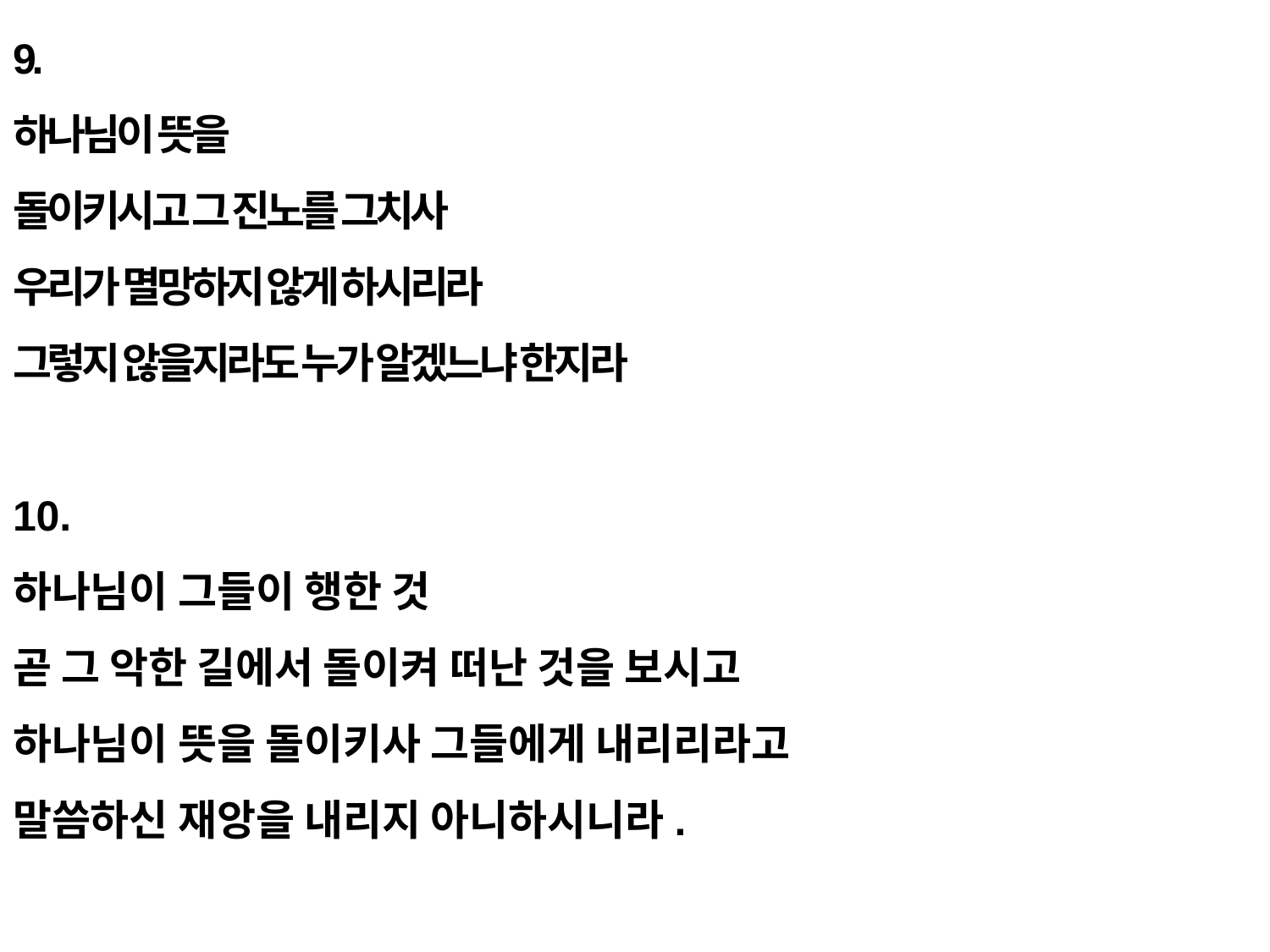

9.
하나님이 뜻을
돌이키시고 그 진노를 그치사
우리가 멸망하지 않게 하시리라
그렇지 않을지라도 누가 알겠느냐 한지라

10.
하나님이 그들이 행한 것
곧 그 악한 길에서 돌이켜 떠난 것을 보시고
하나님이 뜻을 돌이키사 그들에게 내리리라고
말씀하신 재앙을 내리지 아니하시니라.
#